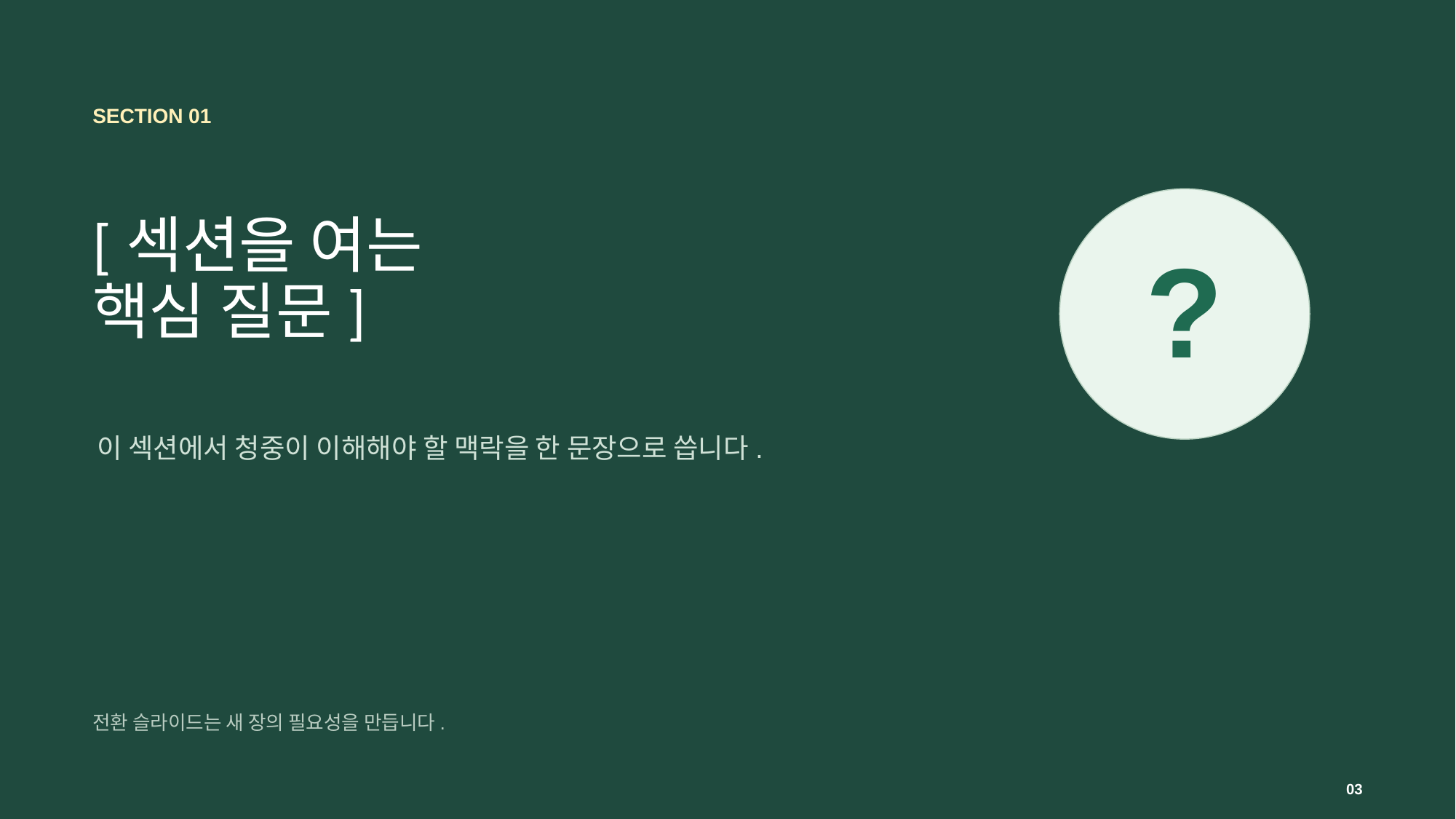

SECTION 01

?
# [섹션을 여는
핵심 질문]
이 섹션에서 청중이 이해해야 할 맥락을 한 문장으로 씁니다.
전환 슬라이드는 새 장의 필요성을 만듭니다.
03